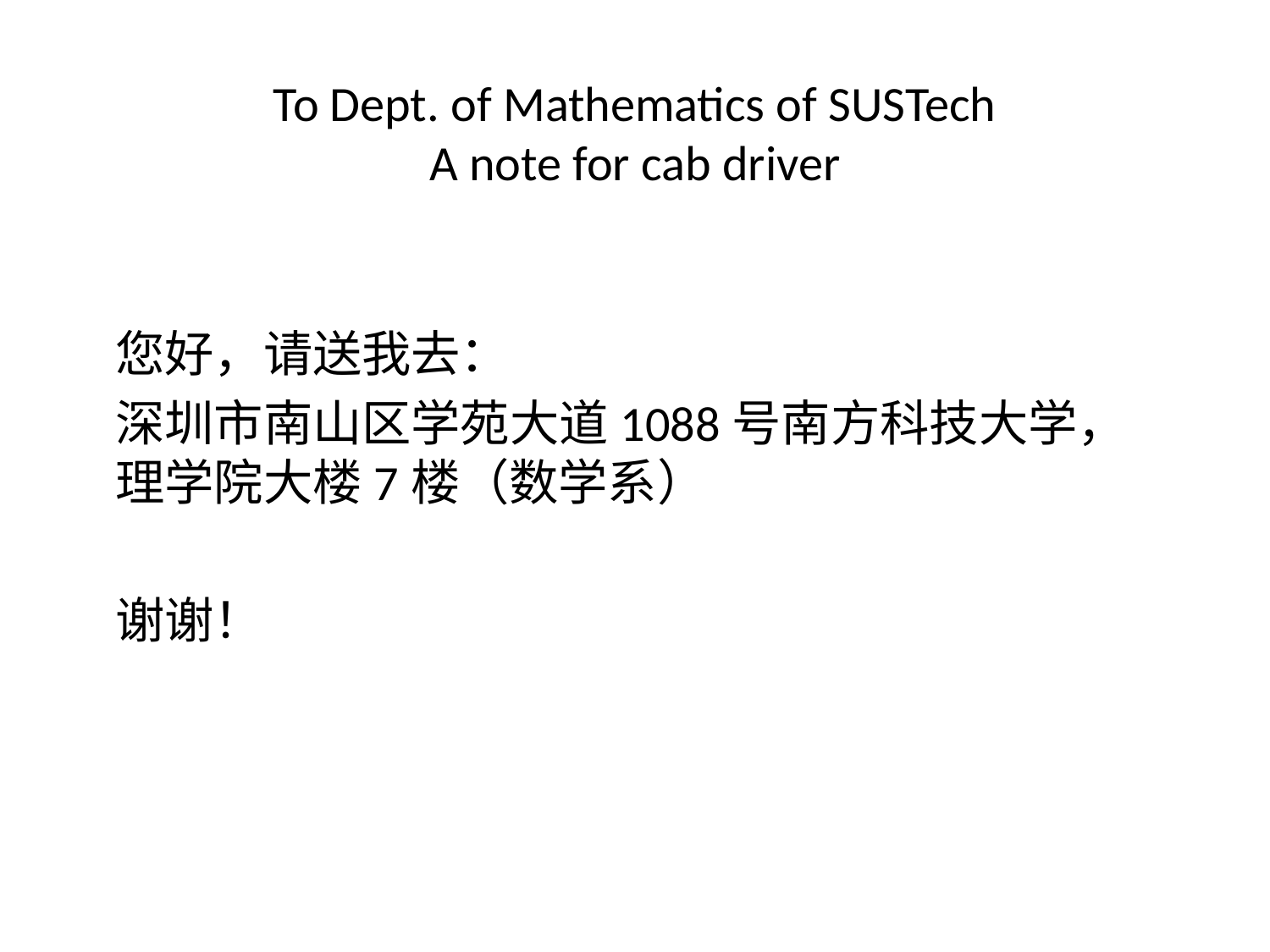

# To Dept. of Mathematics of SUSTech A note for cab driver
您好，请送我去：
深圳市南山区学苑大道1088号南方科技大学，理学院大楼7楼（数学系）

谢谢！